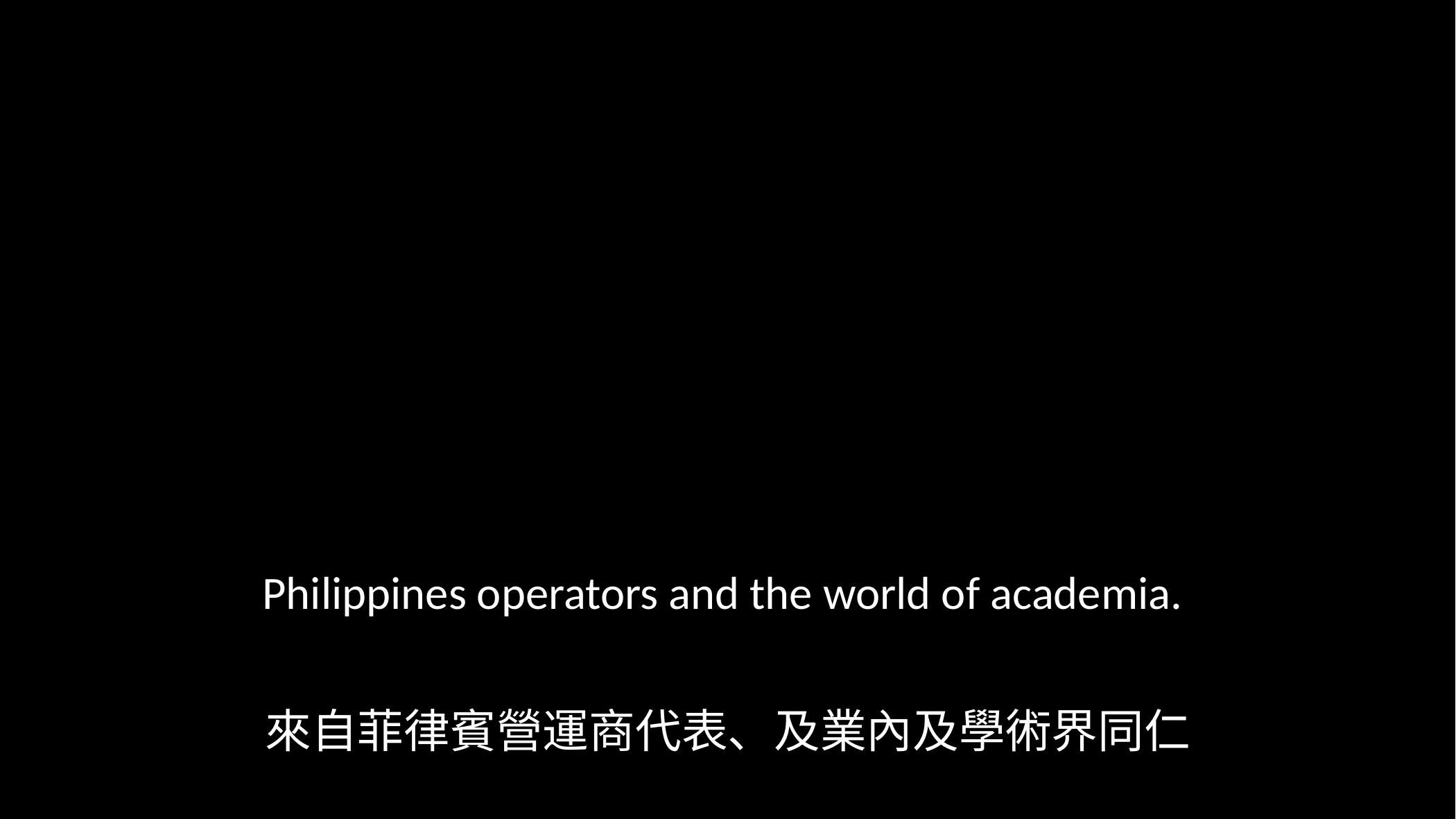

Philippines operators and the world of academia.

來自菲律賓營運商代表、及業內及學術界同仁